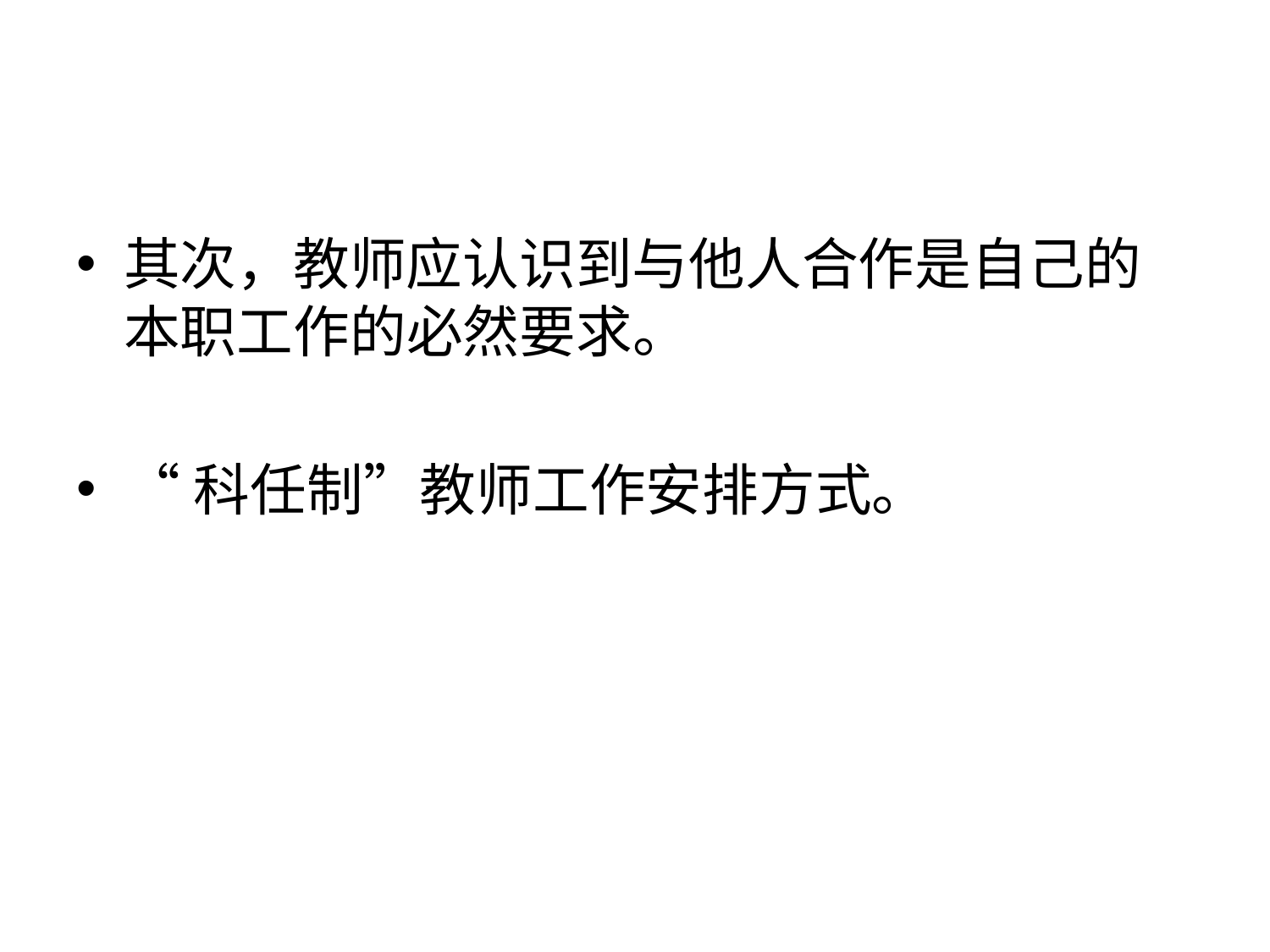

#
其次，教师应认识到与他人合作是自己的本职工作的必然要求。

“科任制”教师工作安排方式。